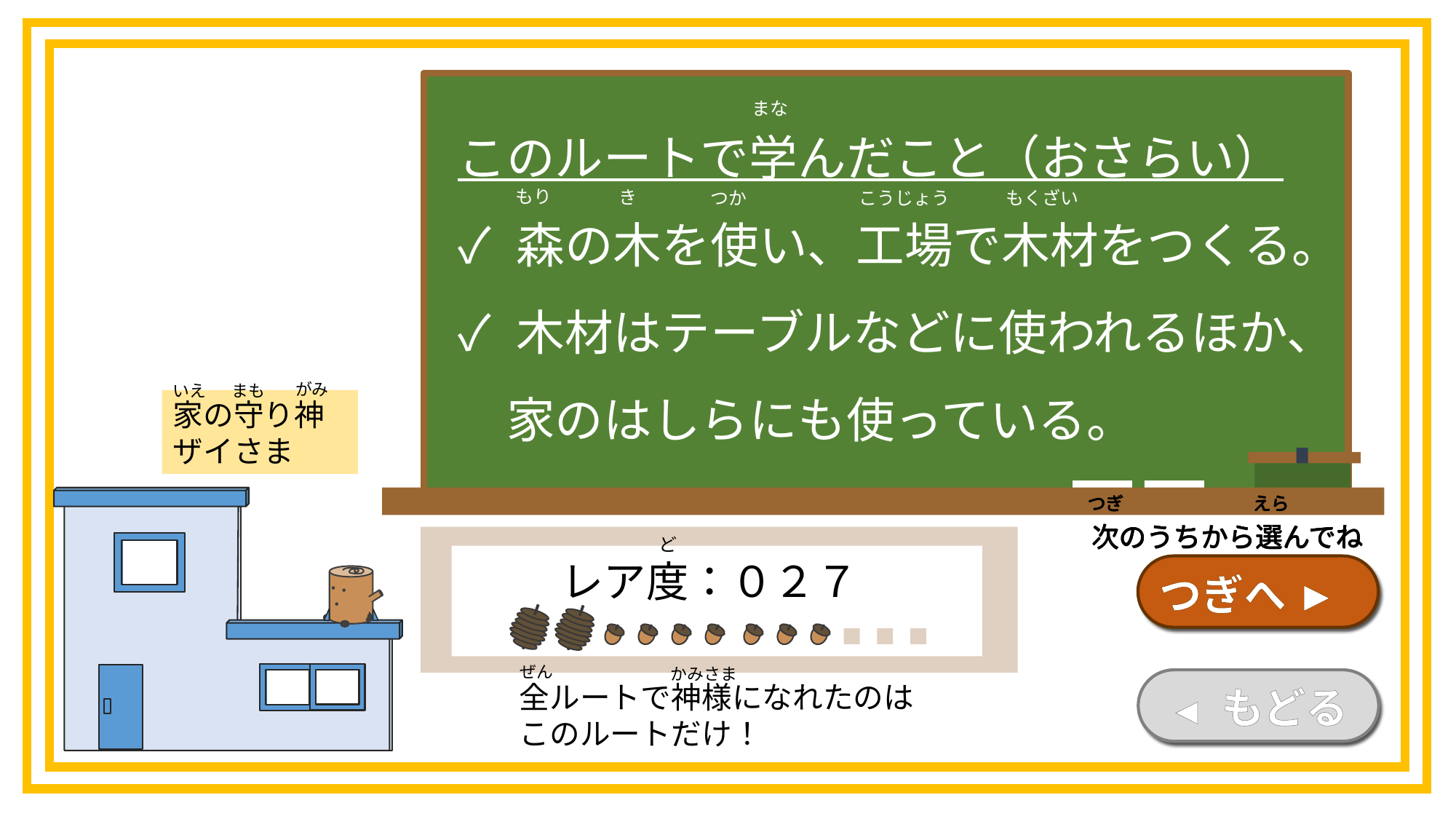

まな
このルートで学んだこと（おさらい）
✓ 森の木を使い、工場で木材をつくる。
✓ 木材はテーブルなどに使われるほか、
　家のはしらにも使っている。
もり
き
こうじょう
もくざい
つか
がみ
いえ
まも
家の守り神
ザイさま
つぎ
えら
次のうちから選んでね
つぎ
えら
次のうちから選んでね
つぎ
えら
次のうちから選んでね
つぎ
えら
次のうちから選んでね

ど

レア度：０２７

つぎへ ►

ぜん
かみさま

全ルートで神様になれたのは
このルートだけ！
◄ もどる